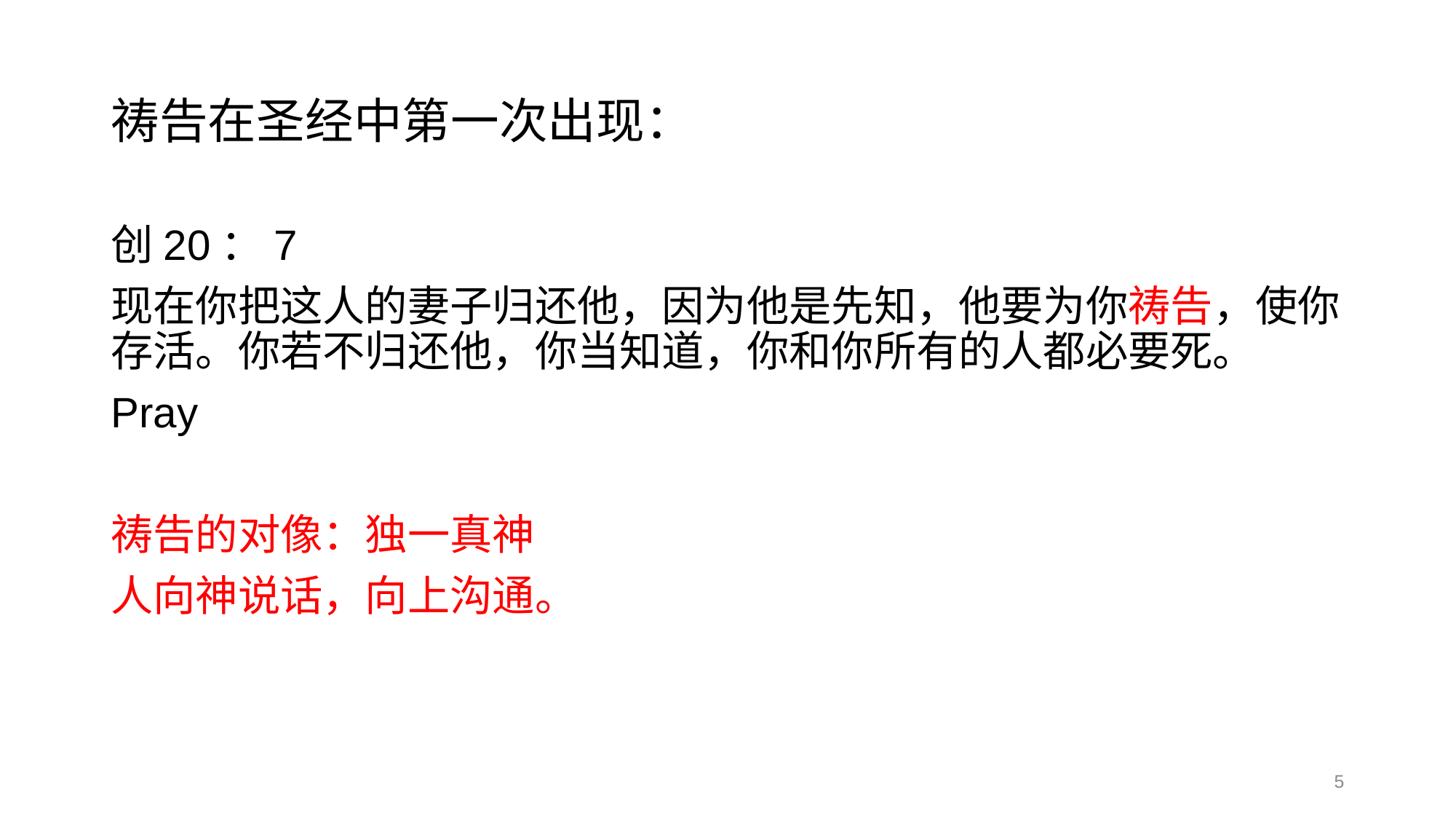

# 祷告在圣经中第一次出现：
创20：7
现在你把这人的妻子归还他，因为他是先知，他要为你祷告，使你存活。你若不归还他，你当知道，你和你所有的人都必要死。
Pray

祷告的对像：独一真神
人向神说话，向上沟通。

5